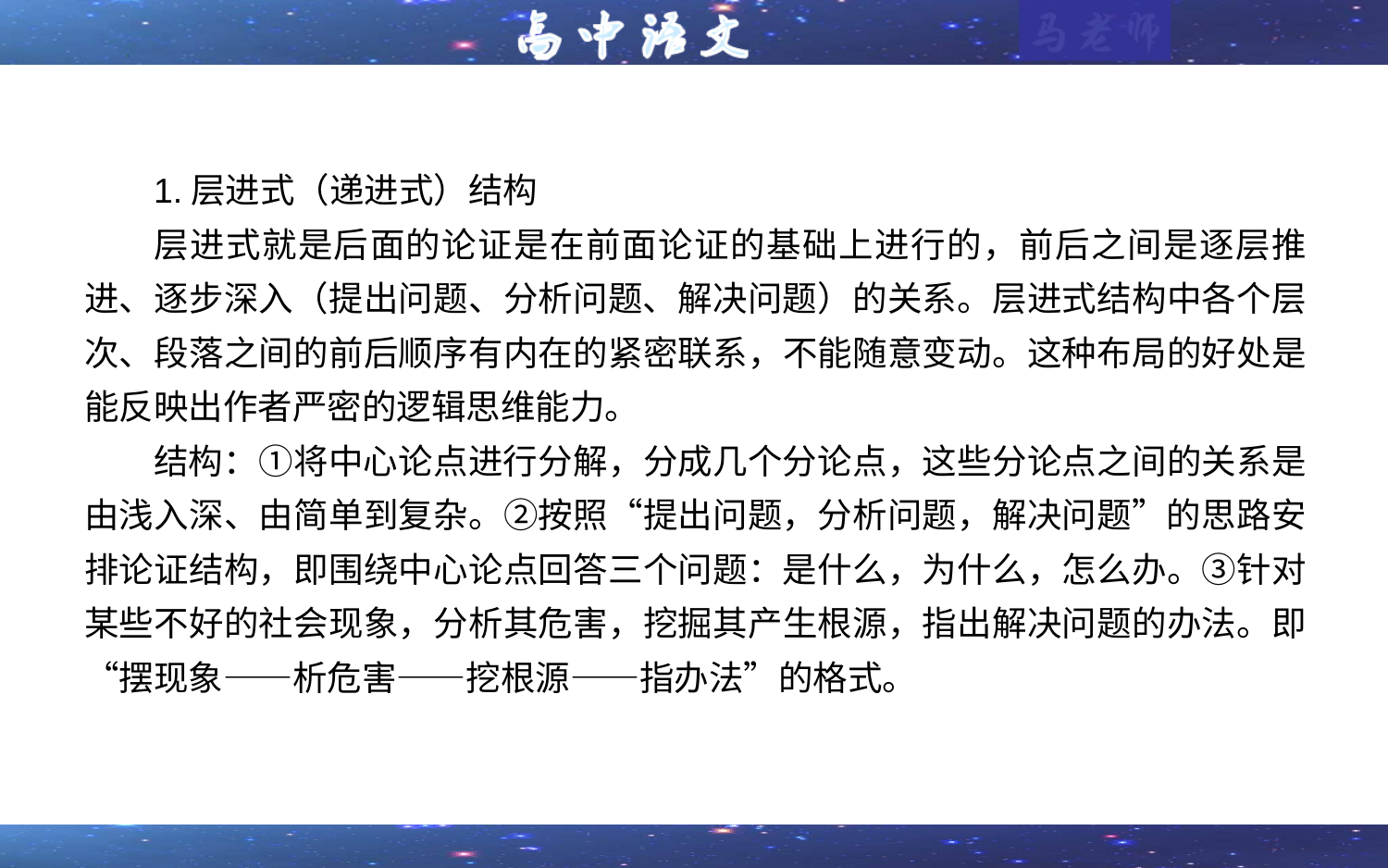

1.层进式（递进式）结构
层进式就是后面的论证是在前面论证的基础上进行的，前后之间是逐层推进、逐步深入（提出问题、分析问题、解决问题）的关系。层进式结构中各个层次、段落之间的前后顺序有内在的紧密联系，不能随意变动。这种布局的好处是能反映出作者严密的逻辑思维能力。
结构：①将中心论点进行分解，分成几个分论点，这些分论点之间的关系是由浅入深、由简单到复杂。②按照“提出问题，分析问题，解决问题”的思路安排论证结构，即围绕中心论点回答三个问题：是什么，为什么，怎么办。③针对某些不好的社会现象，分析其危害，挖掘其产生根源，指出解决问题的办法。即“摆现象——析危害——挖根源——指办法”的格式。